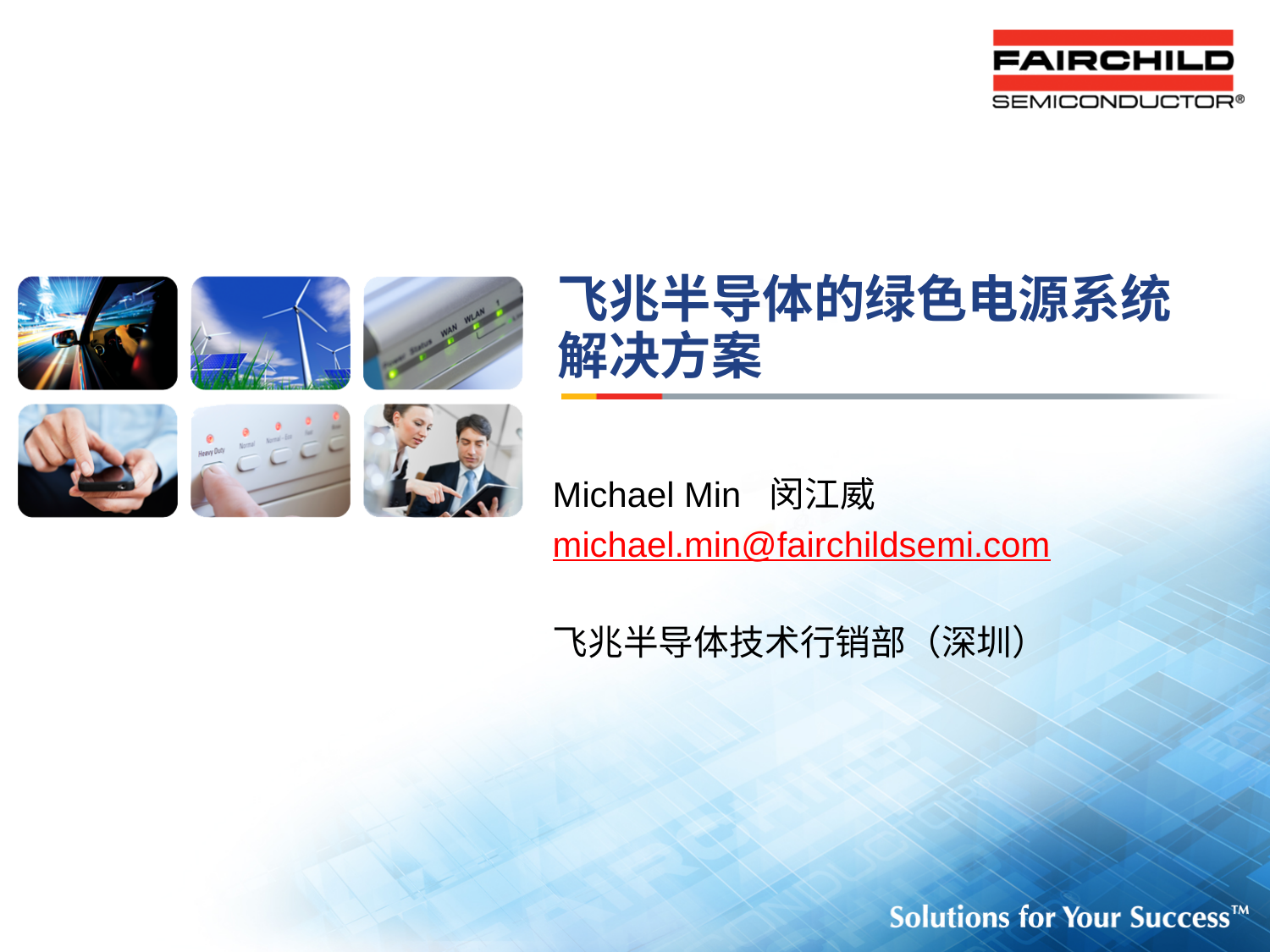

# 飞兆半导体的绿色电源系统解决方案

Michael Min  闵江威
michael.min@fairchildsemi.com

飞兆半导体技术行销部（深圳）